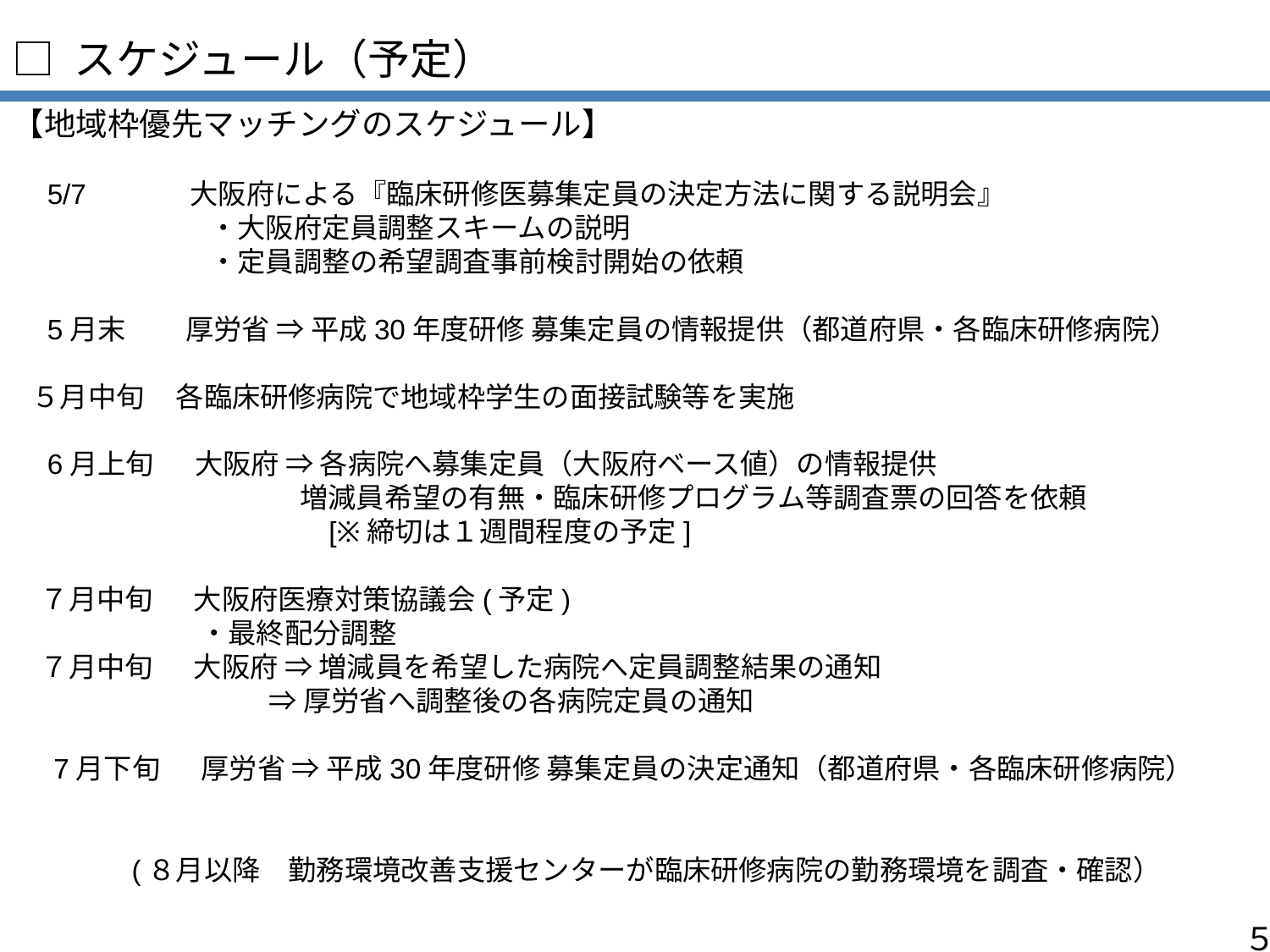

□ スケジュール（予定）

【地域枠優先マッチングのスケジュール】

　5/7　 　 　大阪府による『臨床研修医募集定員の決定方法に関する説明会』
　　　　　　　・大阪府定員調整スキームの説明
　　　　　　　・定員調整の希望調査事前検討開始の依頼

　5月末   　  厚労省 ⇒ 平成30年度研修 募集定員の情報提供（都道府県・各臨床研修病院）

  ５月中旬     各臨床研修病院で地域枠学生の面接試験等を実施

　6月上旬　  大阪府 ⇒ 各病院へ募集定員（大阪府ベース値）の情報提供
　　　　　　　　　　 増減員希望の有無・臨床研修プログラム等調査票の回答を依頼
　　　　　　　　　　　[※締切は１週間程度の予定]

　７月中旬　  大阪府医療対策協議会(予定)
　　　　　　   ・最終配分調整
　７月中旬　  大阪府 ⇒ 増減員を希望した病院へ定員調整結果の通知
　　　　  　　  　　 ⇒ 厚労省へ調整後の各病院定員の通知

　 7月下旬　  厚労省 ⇒ 平成30年度研修 募集定員の決定通知（都道府県・各臨床研修病院）

　　　　(８月以降　勤務環境改善支援センターが臨床研修病院の勤務環境を調査・確認）

５